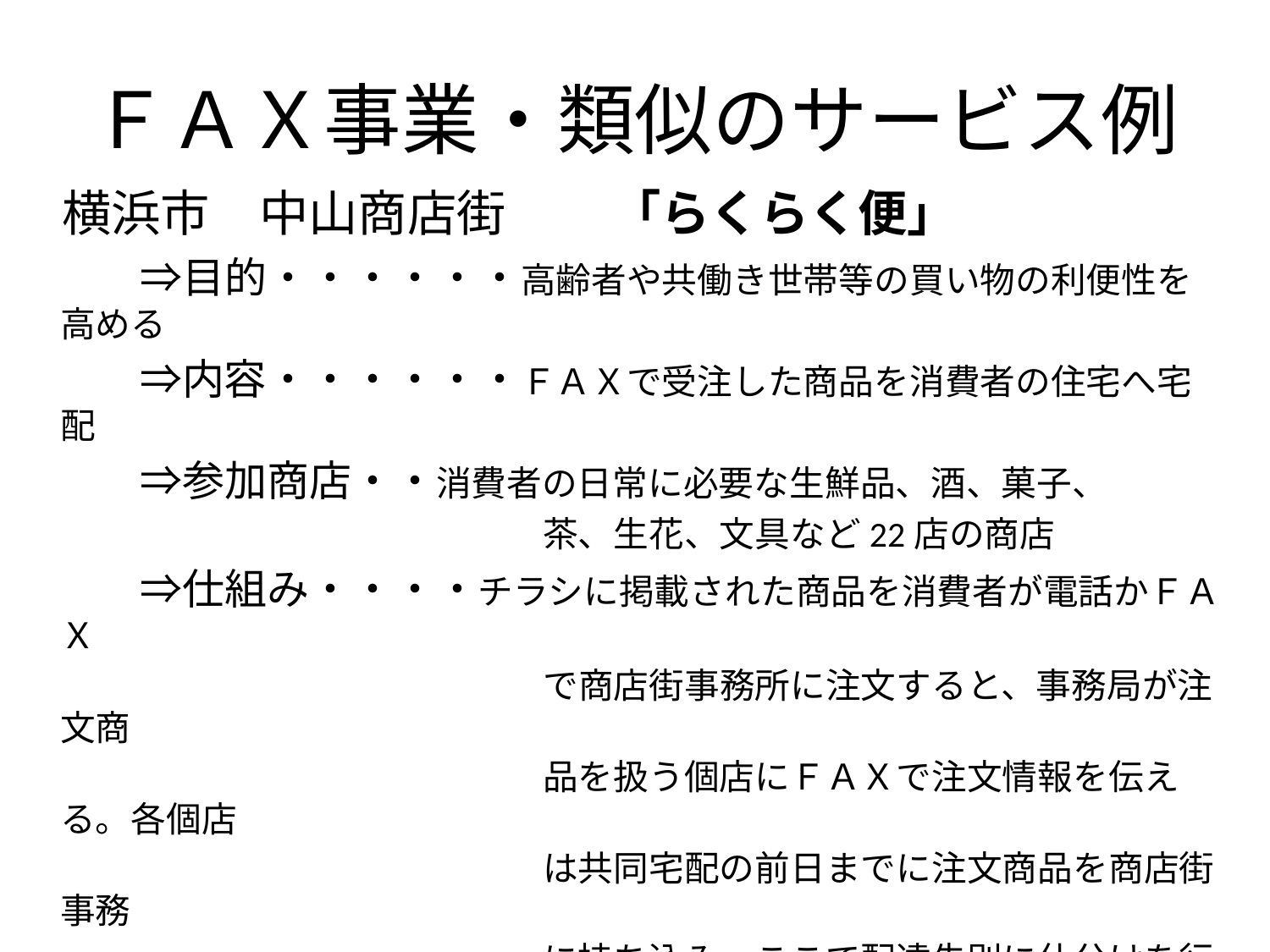

# ＦＡＸ事業・類似のサービス例
　横浜市　中山商店街　　「らくらく便」
　　　⇒目的・・・・・・高齢者や共働き世帯等の買い物の利便性を高める
　　　⇒内容・・・・・・ＦＡＸで受注した商品を消費者の住宅へ宅配
　　　⇒参加商店・・消費者の日常に必要な生鮮品、酒、菓子、
　　　　　　　　　　　　　　　茶、生花、文具など22店の商店
　　　⇒仕組み・・・・チラシに掲載された商品を消費者が電話かＦＡＸ
　　　　　　　　　　　　　　　で商店街事務所に注文すると、事務局が注文商
　　　　　　　　　　　　　　　品を扱う個店にＦＡＸで注文情報を伝える。各個店
　　　　　　　　　　　　　　　は共同宅配の前日までに注文商品を商店街事務
　　　　　　　　　　　　　　　に持ち込み、ここで配達先別に仕分けを行い、青
　　　　　　　　　　　　　　　年部員が商店街所有の車で金曜日に配達する。

　　　　＊代金は配達時に現金で回収、商店街は各個店から売上の５％を徴収